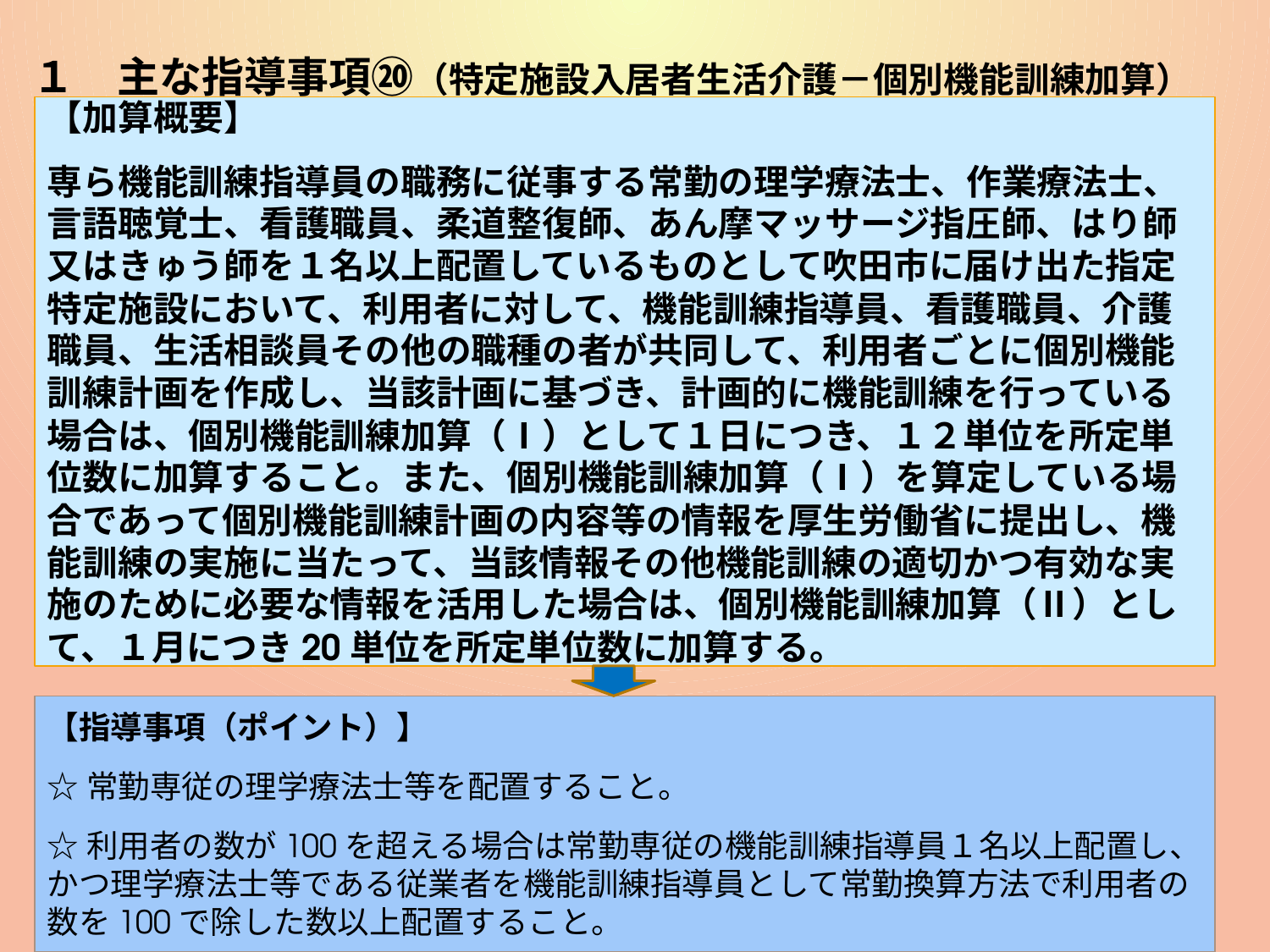

25
# １　主な指導事項⑳（特定施設入居者生活介護－個別機能訓練加算）
【加算概要】
専ら機能訓練指導員の職務に従事する常勤の理学療法士、作業療法士、言語聴覚士、看護職員、柔道整復師、あん摩マッサージ指圧師、はり師又はきゅう師を１名以上配置しているものとして吹田市に届け出た指定特定施設において、利用者に対して、機能訓練指導員、看護職員、介護職員、生活相談員その他の職種の者が共同して、利用者ごとに個別機能訓練計画を作成し、当該計画に基づき、計画的に機能訓練を行っている場合は、個別機能訓練加算（Ⅰ）として１日につき、１２単位を所定単位数に加算すること。また、個別機能訓練加算（Ⅰ）を算定している場合であって個別機能訓練計画の内容等の情報を厚生労働省に提出し、機能訓練の実施に当たって、当該情報その他機能訓練の適切かつ有効な実施のために必要な情報を活用した場合は、個別機能訓練加算（Ⅱ）として、１月につき20単位を所定単位数に加算する。

【指導事項（ポイント）】
☆常勤専従の理学療法士等を配置すること。
☆利用者の数が100を超える場合は常勤専従の機能訓練指導員１名以上配置し、かつ理学療法士等である従業者を機能訓練指導員として常勤換算方法で利用者の数を100で除した数以上配置すること。